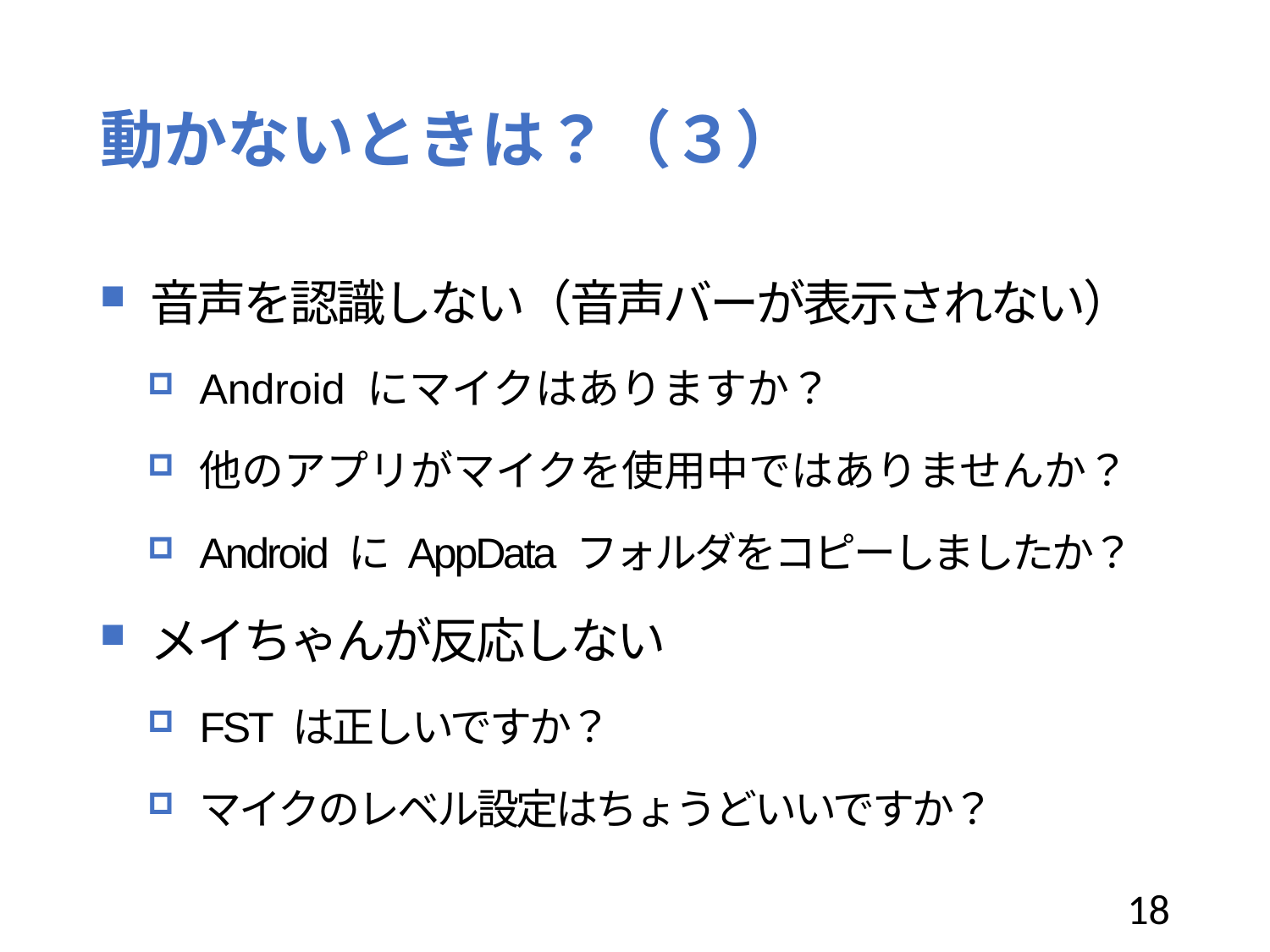

# 動かないときは？（３）
音声を認識しない（音声バーが表示されない）
Android にマイクはありますか？
他のアプリがマイクを使用中ではありませんか？
Android に AppData フォルダをコピーしましたか？
メイちゃんが反応しない
FST は正しいですか？
マイクのレベル設定はちょうどいいですか？
18